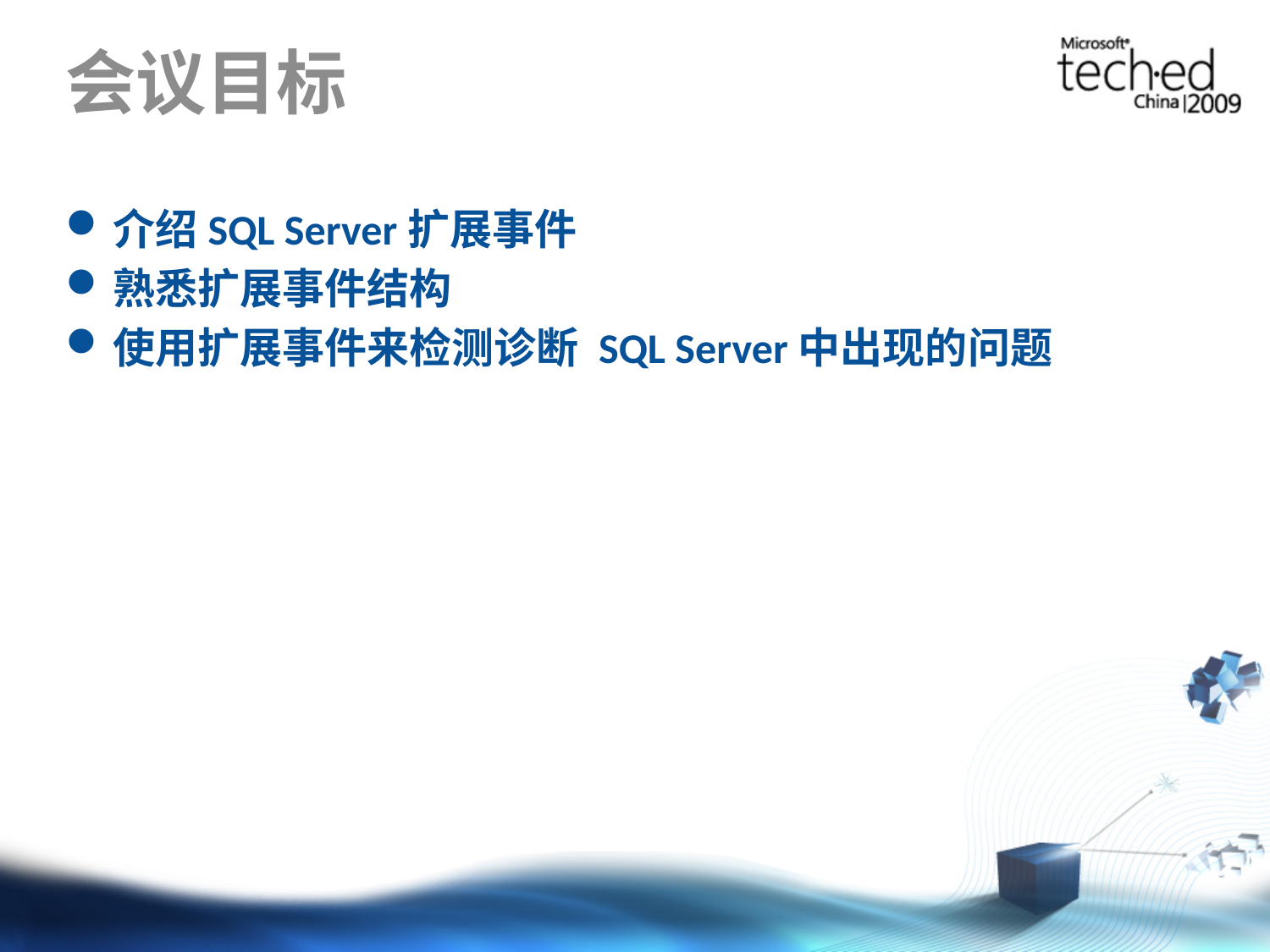

# 会议目标
介绍SQL Server扩展事件
熟悉扩展事件结构
使用扩展事件来检测诊断 SQL Server中出现的问题